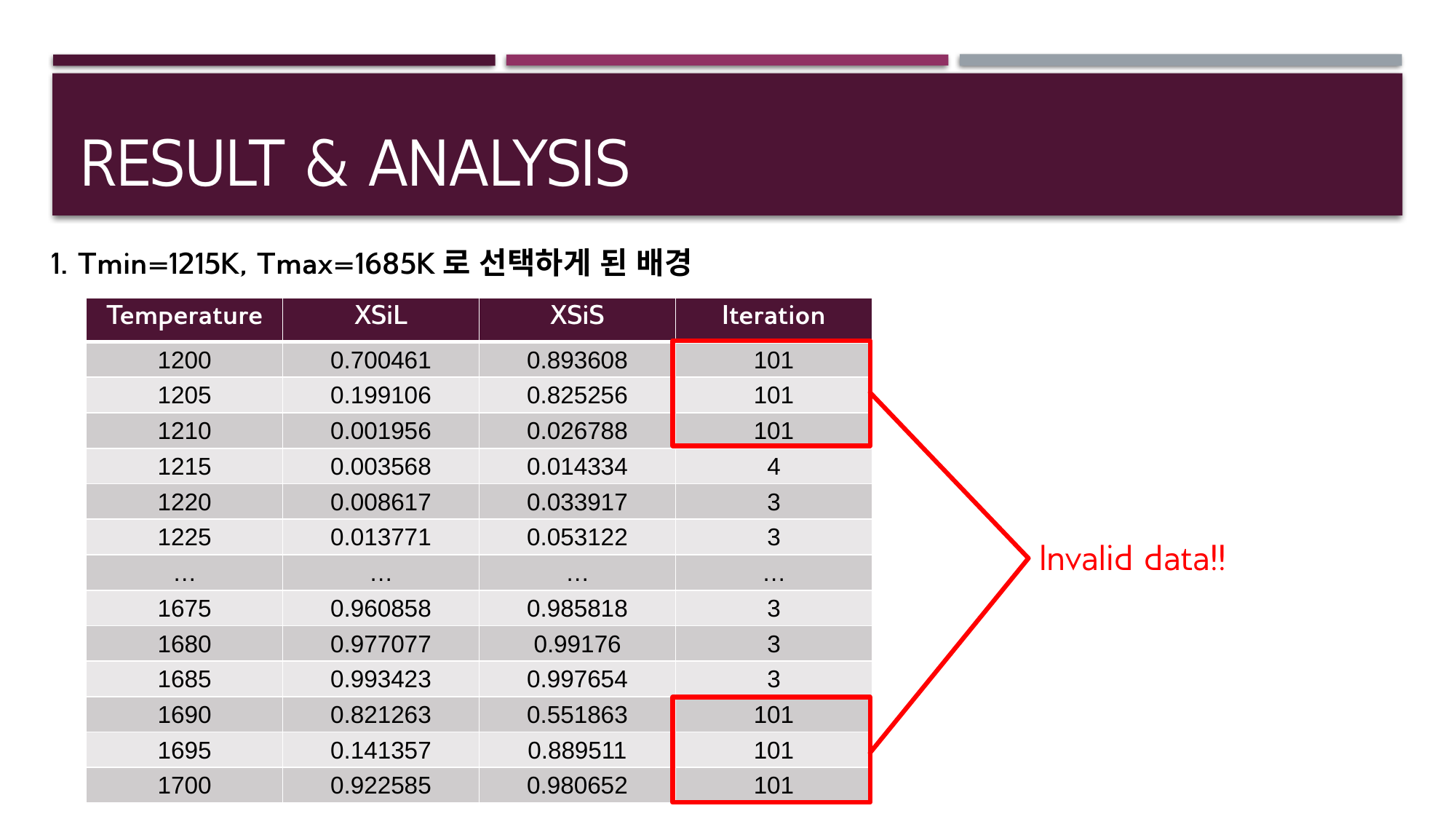

# Result & analysis
1. Tmin=1215K, Tmax=1685K로 선택하게 된 배경
| Temperature | XSiL | XSiS | Iteration |
| --- | --- | --- | --- |
| 1200 | 0.700461 | 0.893608 | 101 |
| 1205 | 0.199106 | 0.825256 | 101 |
| 1210 | 0.001956 | 0.026788 | 101 |
| 1215 | 0.003568 | 0.014334 | 4 |
| 1220 | 0.008617 | 0.033917 | 3 |
| 1225 | 0.013771 | 0.053122 | 3 |
| … | … | … | … |
| 1675 | 0.960858 | 0.985818 | 3 |
| 1680 | 0.977077 | 0.99176 | 3 |
| 1685 | 0.993423 | 0.997654 | 3 |
| 1690 | 0.821263 | 0.551863 | 101 |
| 1695 | 0.141357 | 0.889511 | 101 |
| 1700 | 0.922585 | 0.980652 | 101 |

Invalid data!!